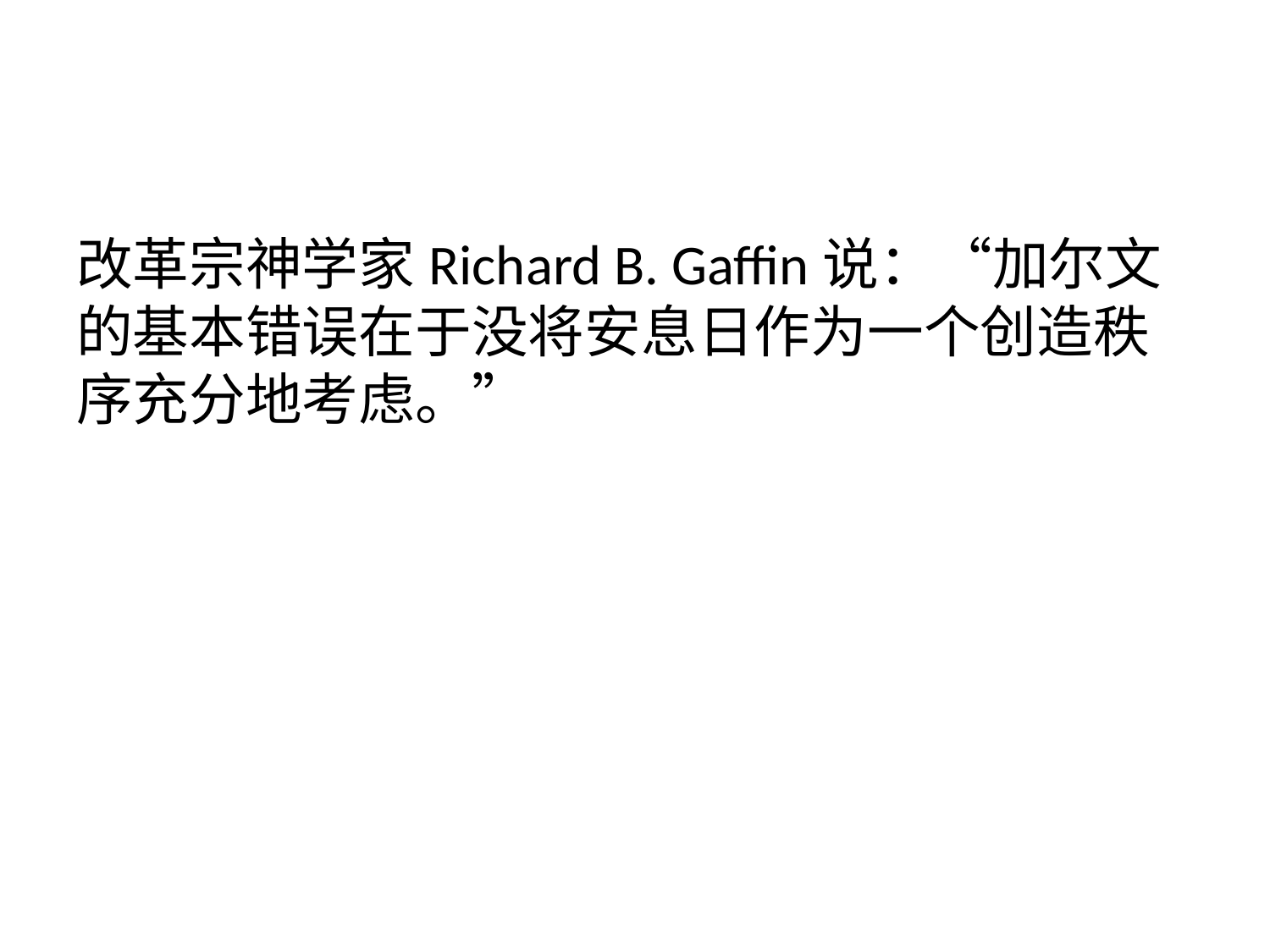

#
改革宗神学家Richard B. Gaffin说：“加尔文的基本错误在于没将安息日作为一个创造秩序充分地考虑。”